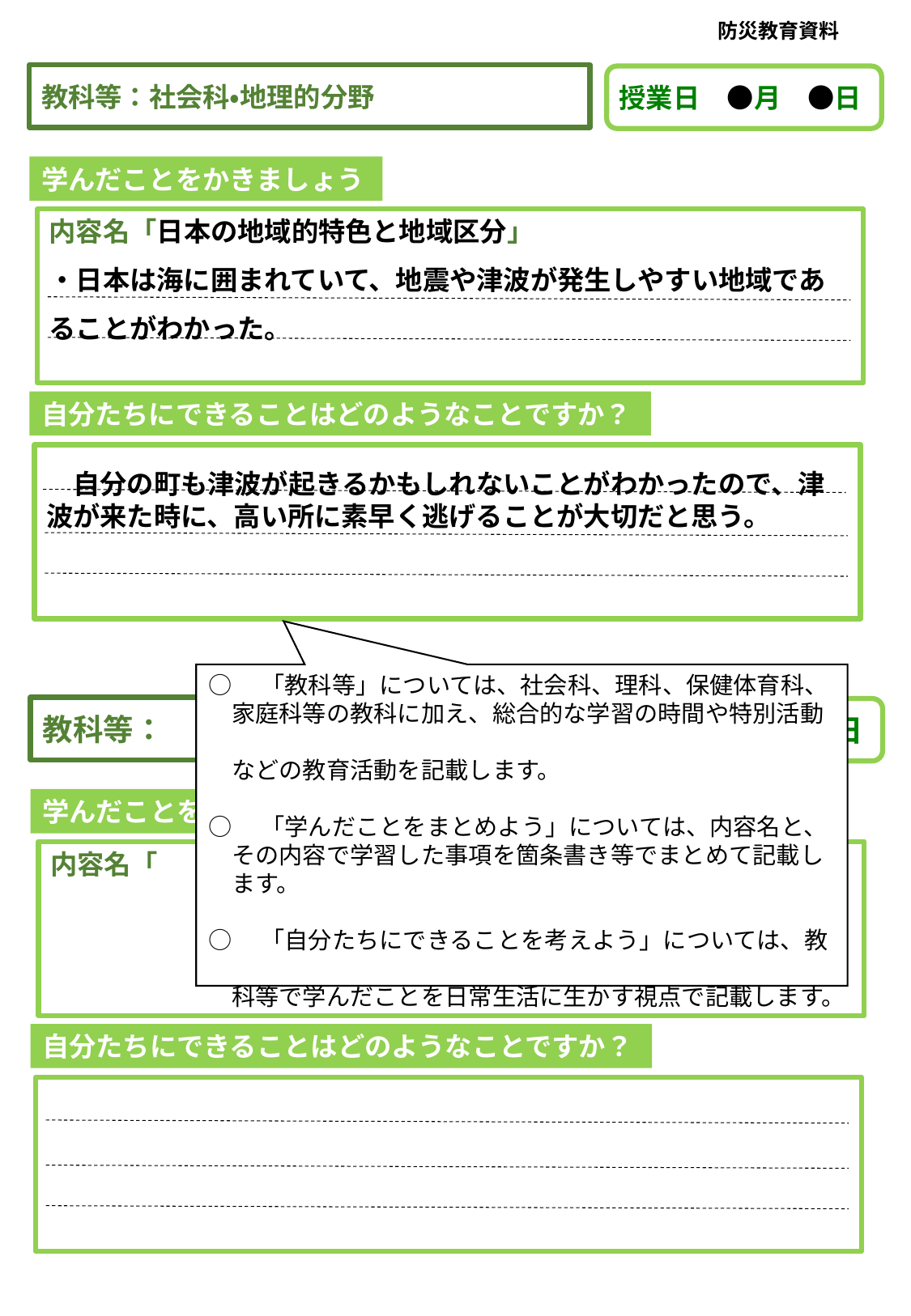

防災教育資料

教科等：社会科・地理的分野
授業日　●月　●日
学んだことをかきましょう
内容名「日本の地域的特色と地域区分」
・日本は海に囲まれていて、地震や津波が発生しやすい地域であ
ることがわかった。

自分たちにできることはどのようなことですか？
　自分の町も津波が起きるかもしれないことがわかったので、津
波が来た時に、高い所に素早く逃げることが大切だと思う。
○　「教科等」については、社会科、理科、保健体育科、
　家庭科等の教科に加え、総合的な学習の時間や特別活動
　などの教育活動を記載します。

○　「学んだことをまとめよう」については、内容名と、
　その内容で学習した事項を箇条書き等でまとめて記載し
　ます。

○　「自分たちにできることを考えよう」については、教
　科等で学んだことを日常生活に生かす視点で記載します。
教科等：
授業日　　月　日
学んだことをかきましょう
内容名「　　　　　　　　　　　　　　　　　　　　　　　　」

自分たちにできることはどのようなことですか？